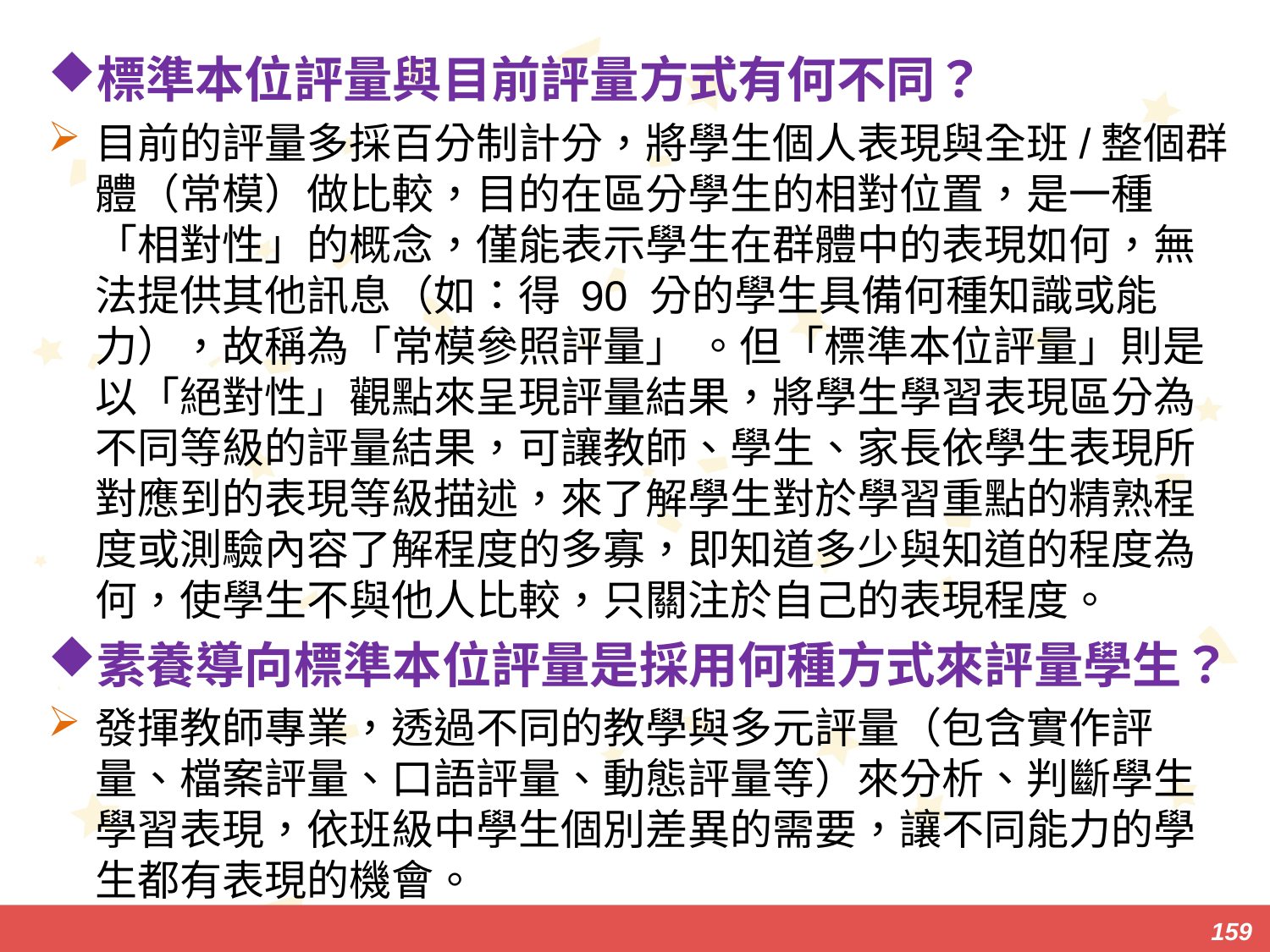

標準本位評量與目前評量方式有何不同？
目前的評量多採百分制計分，將學生個人表現與全班/整個群體（常模）做比較，目的在區分學生的相對位置，是一種「相對性」的概念，僅能表示學生在群體中的表現如何，無法提供其他訊息（如：得 90 分的學生具備何種知識或能力），故稱為「常模參照評量」 。但「標準本位評量」則是以「絕對性」觀點來呈現評量結果，將學生學習表現區分為不同等級的評量結果，可讓教師、學生、家長依學生表現所對應到的表現等級描述，來了解學生對於學習重點的精熟程度或測驗內容了解程度的多寡，即知道多少與知道的程度為何，使學生不與他人比較，只關注於自己的表現程度。
素養導向標準本位評量是採用何種方式來評量學生？
發揮教師專業，透過不同的教學與多元評量（包含實作評量、檔案評量、口語評量、動態評量等）來分析、判斷學生學習表現，依班級中學生個別差異的需要，讓不同能力的學生都有表現的機會。

159